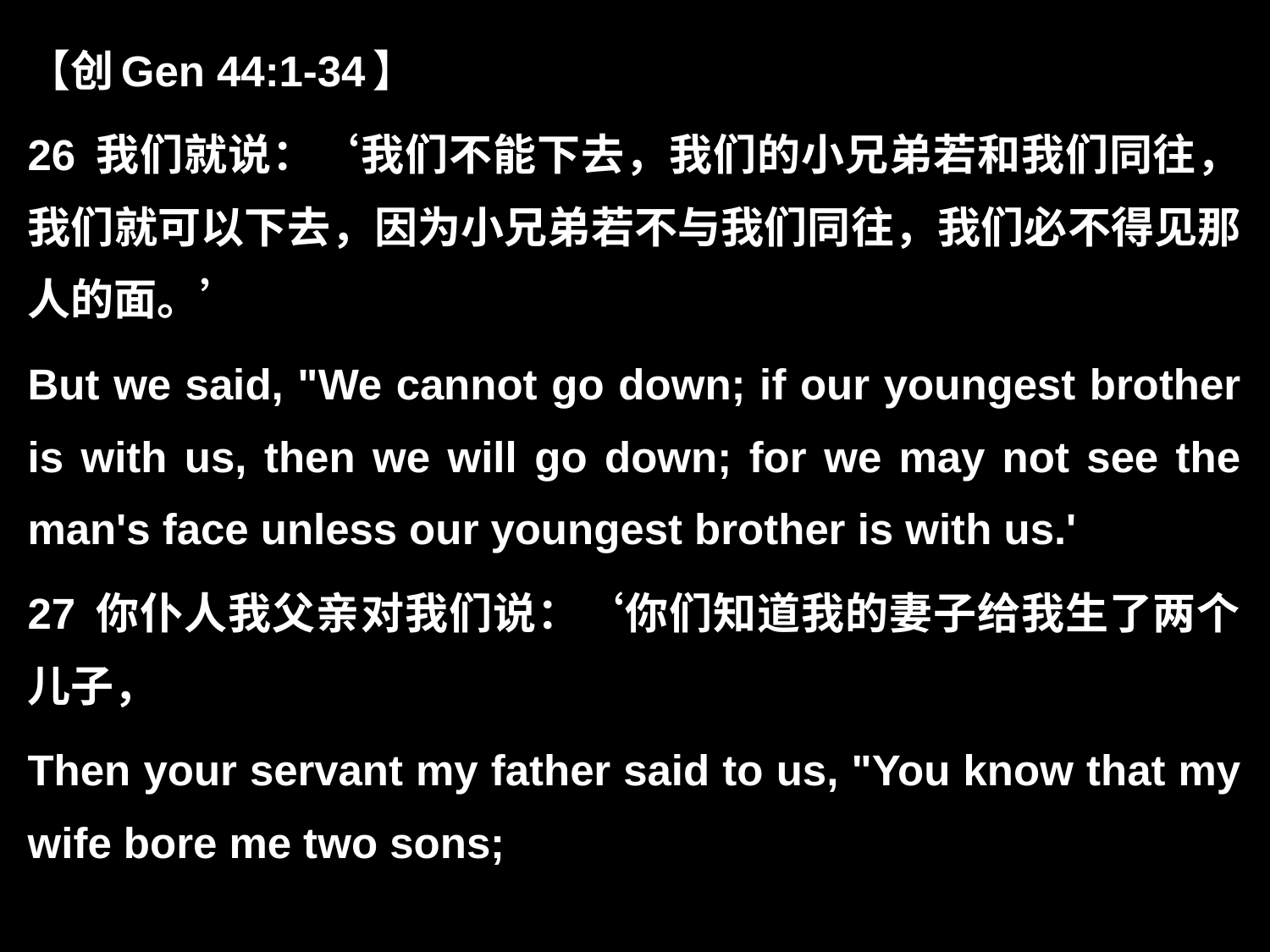

【创Gen 44:1-34】
26 我们就说：‘我们不能下去，我们的小兄弟若和我们同往，我们就可以下去，因为小兄弟若不与我们同往，我们必不得见那人的面。’
But we said, "We cannot go down; if our youngest brother is with us, then we will go down; for we may not see the man's face unless our youngest brother is with us.'
27 你仆人我父亲对我们说：‘你们知道我的妻子给我生了两个儿子，
Then your servant my father said to us, "You know that my wife bore me two sons;